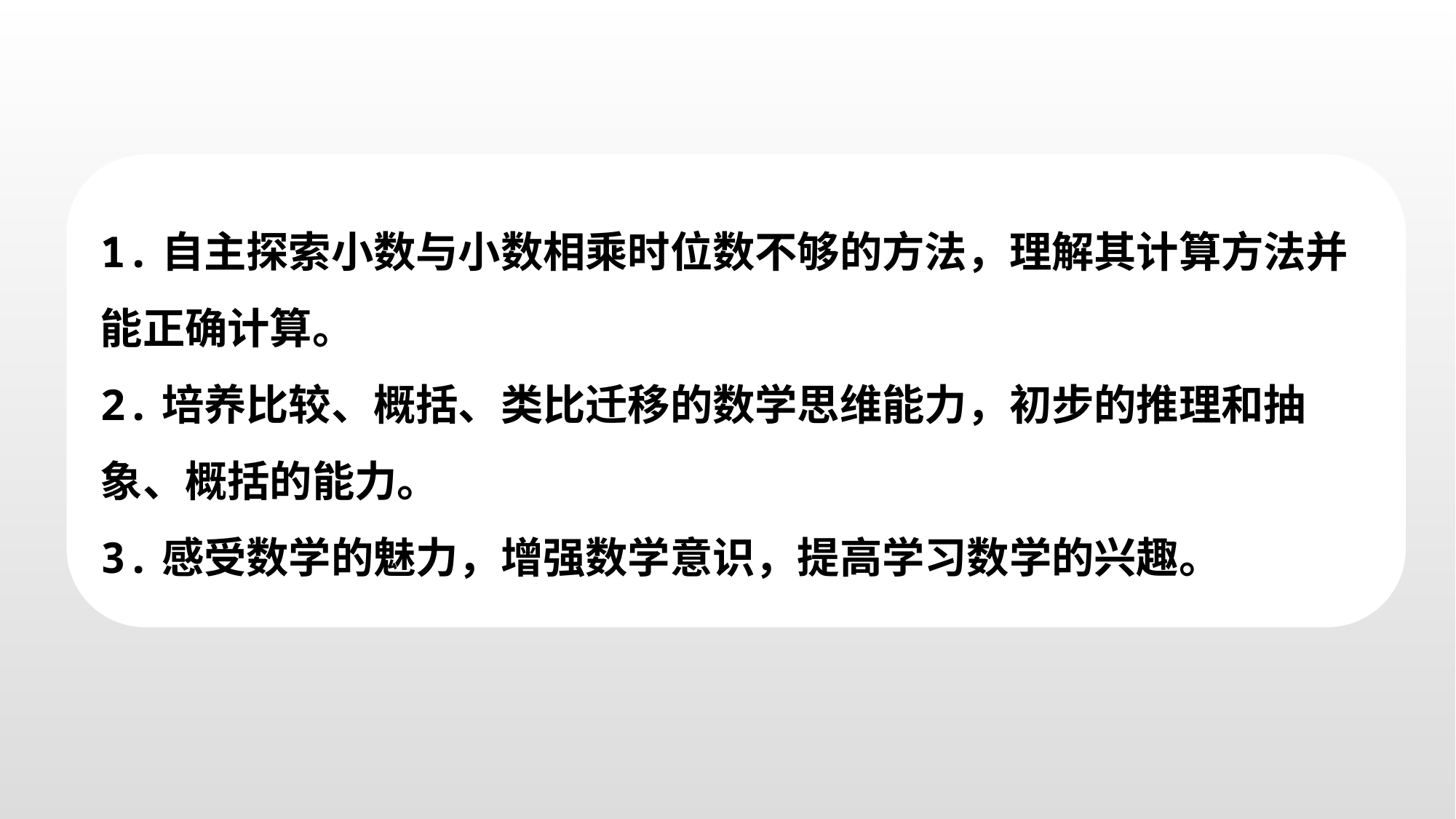

1.自主探索小数与小数相乘时位数不够的方法，理解其计算方法并能正确计算。
2.培养比较、概括、类比迁移的数学思维能力，初步的推理和抽象、概括的能力。
3.感受数学的魅力，增强数学意识，提高学习数学的兴趣。